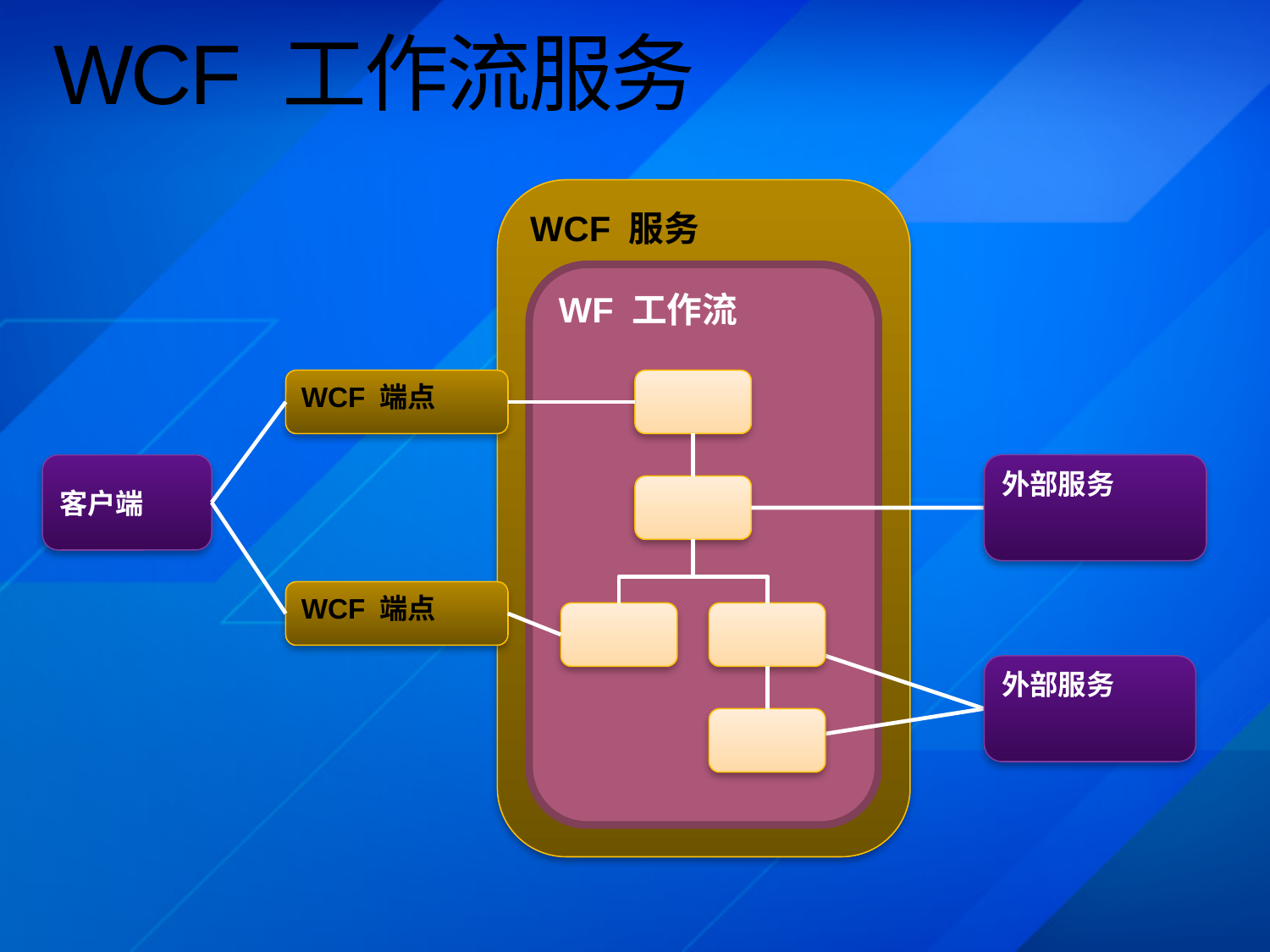

# WCF 工作流服务
WCF 服务
WF 工作流
WCF 端点

客户端
外部服务

WCF 端点

外部服务